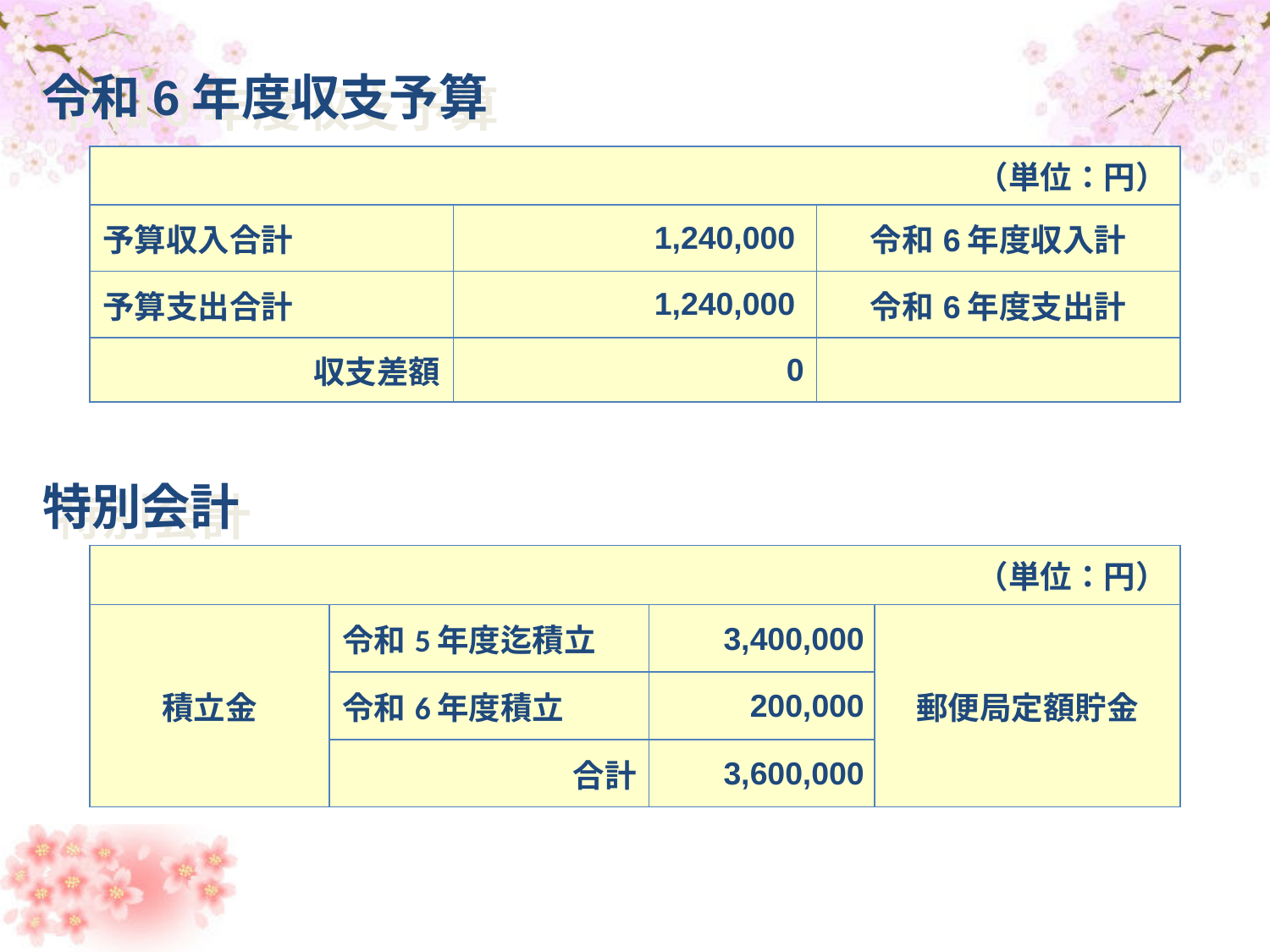

令和6年度収支予算
| （単位：円） |  |  |
| --- | --- | --- |
| 予算収入合計 | 1,240,000 | 令和6年度収入計 |
| 予算支出合計 | 1,240,000 | 令和6年度支出計 |
| 収支差額 | 0 |  |
特別会計
| （単位：円） |  |  |  |
| --- | --- | --- | --- |
| 積立金 | 令和5年度迄積立 | 3,400,000 | 郵便局定額貯金 |
|  | 令和6年度積立 | 200,000 |  |
|  | 合計 | 3,600,000 |  |